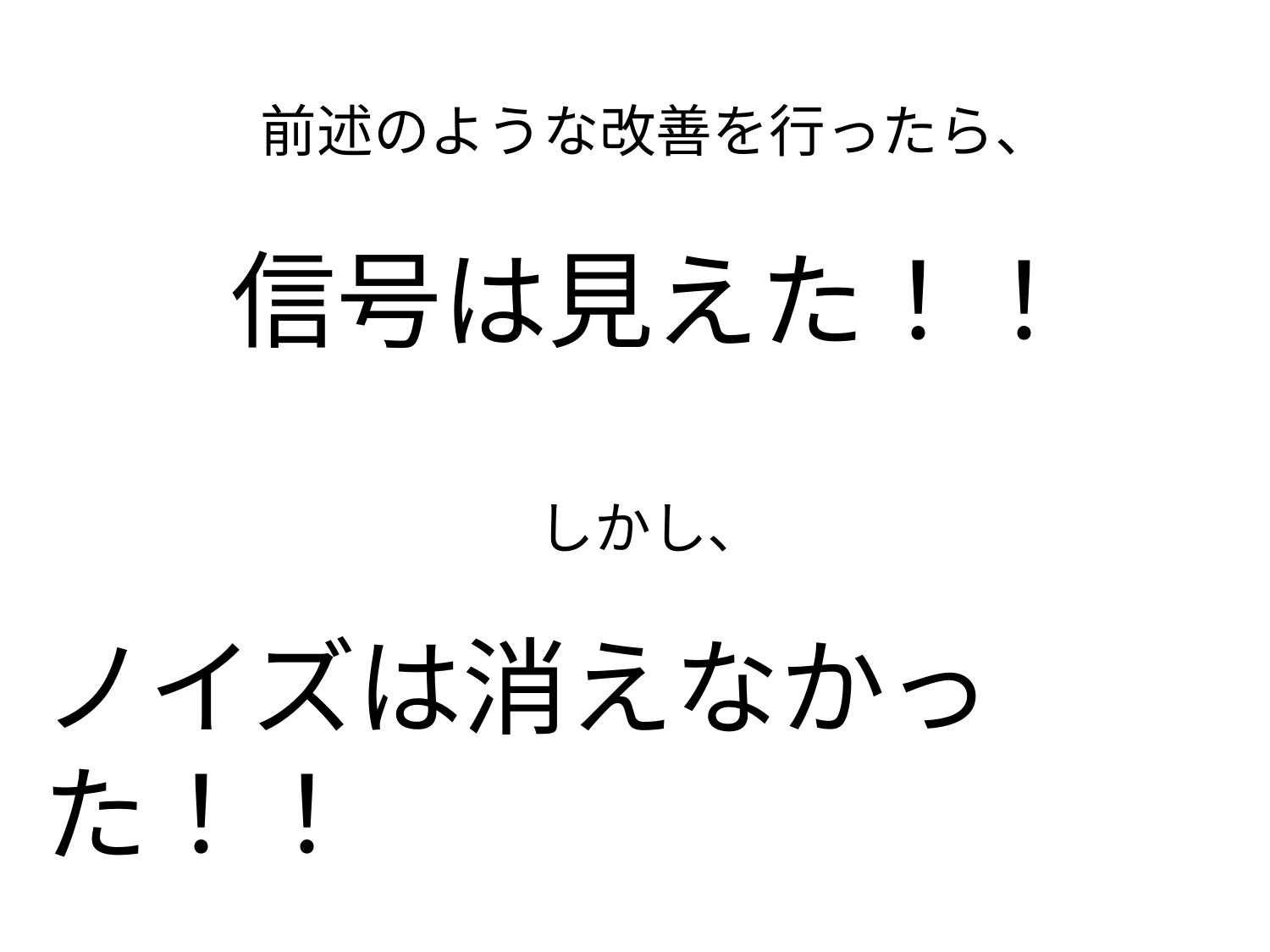

前述のような改善を行ったら、
信号は見えた！！
しかし、
ノイズは消えなかった！！